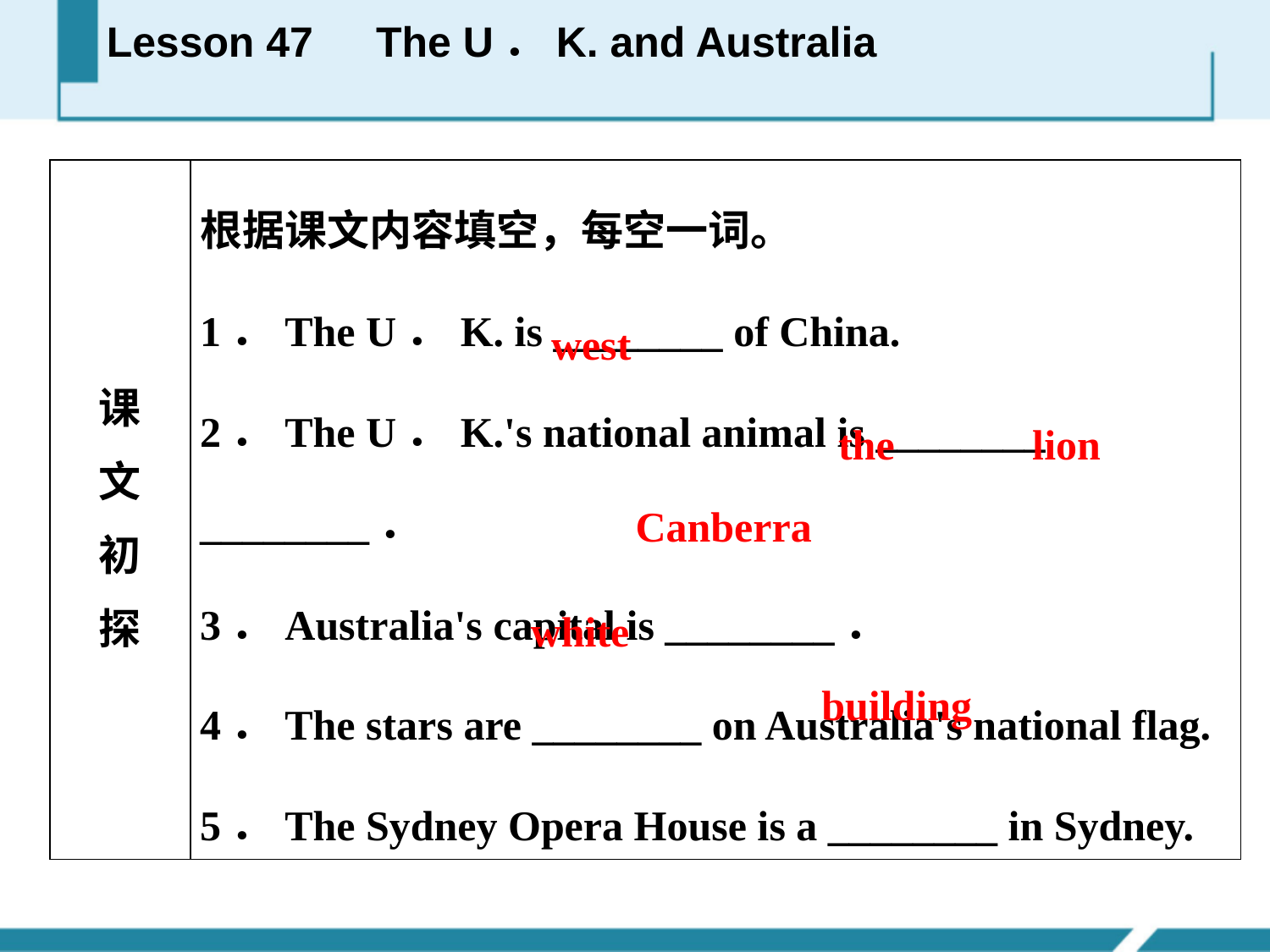

Lesson 47　The U．K. and Australia
| 课 文 初 探 | 根据课文内容填空，每空一词。 1．The U．K. is \_\_\_\_\_\_\_\_ of China. 2．The U．K.'s national animal is \_\_\_\_\_\_\_\_ \_\_\_\_\_\_\_\_． 3．Australia's capital is \_\_\_\_\_\_\_\_． 4．The stars are \_\_\_\_\_\_\_\_ on Australia's national flag. 5．The Sydney Opera House is a \_\_\_\_\_\_\_\_ in Sydney. |
| --- | --- |
west

the             lion
Canberra
white
building